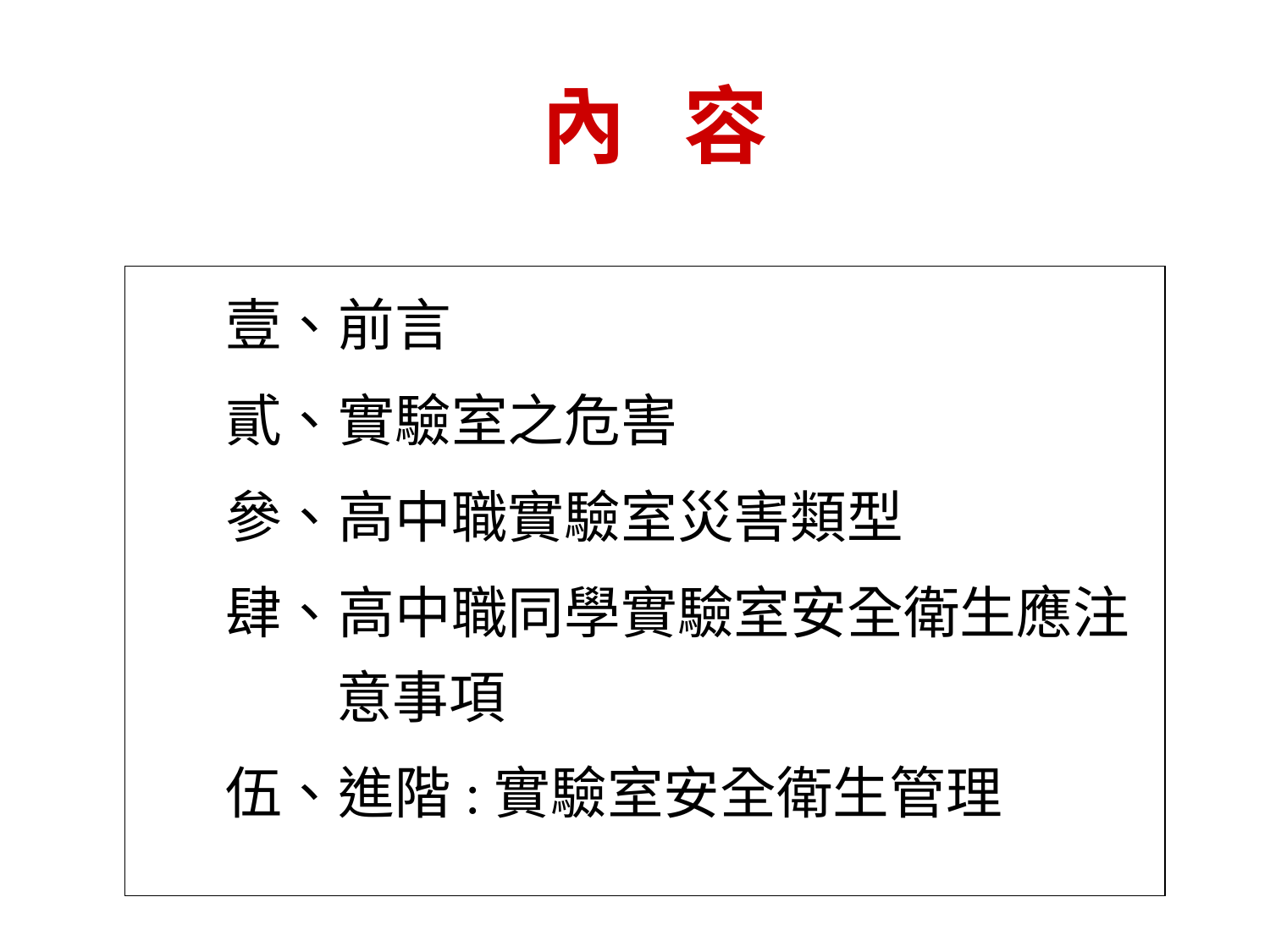

內   容
壹、前言
貳、實驗室之危害
參、高中職實驗室災害類型
肆、高中職同學實驗室安全衛生應注意事項
伍、進階:實驗室安全衛生管理